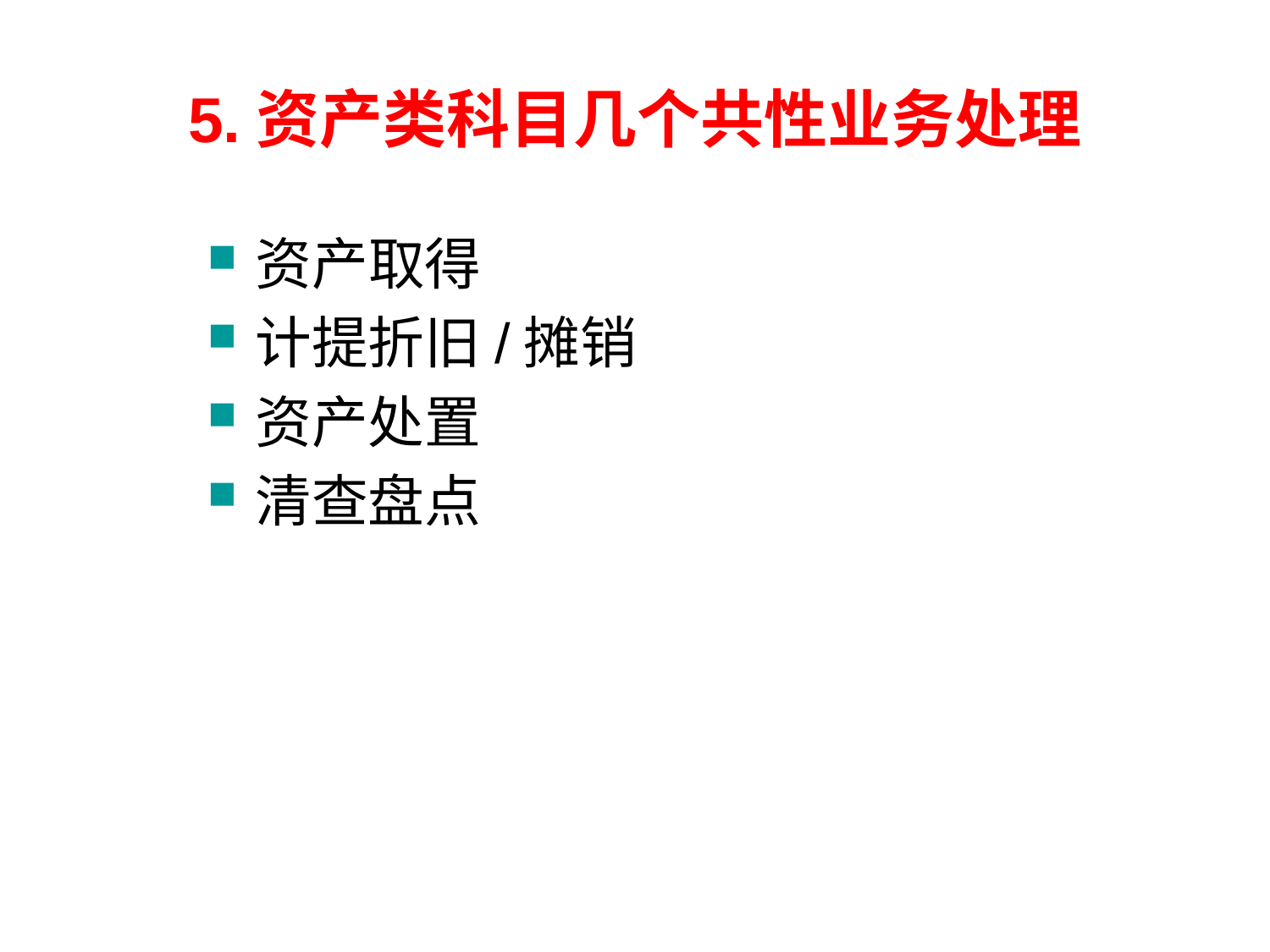

# 5.资产类科目几个共性业务处理
资产取得
计提折旧/摊销
资产处置
清查盘点

116